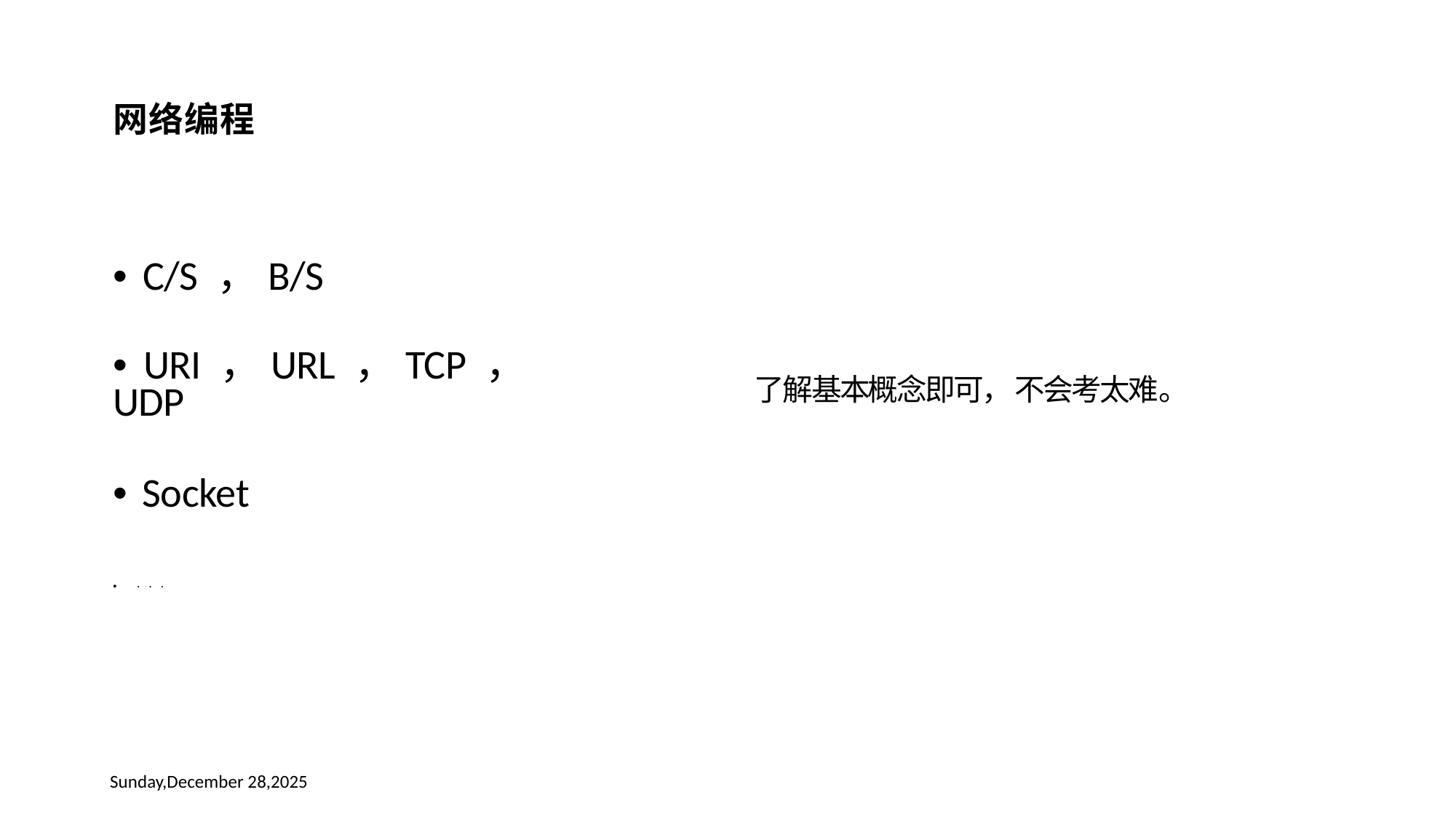

网络编程

• C/S ，B/S

• URI ，URL ，TCP ，UDP

• Socket

•     · · ·

了解基本概念即可， 不会考太难。
Sunday,December 28,2025